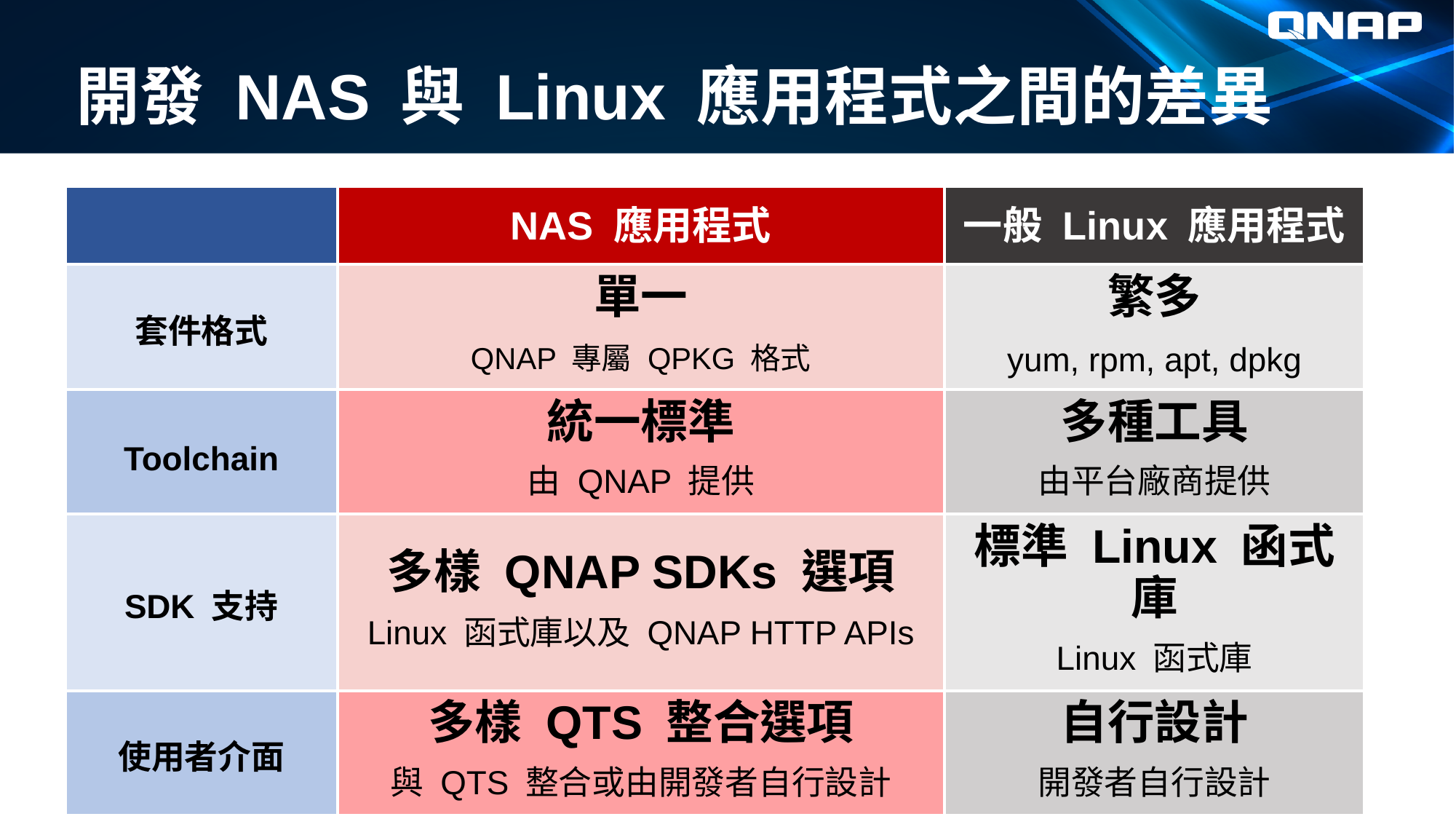

# 開發 NAS 與 Linux 應用程式之間的差異
|  | NAS 應用程式 | 一般 Linux 應用程式 |
| --- | --- | --- |
| 套件格式 | 單一 QNAP 專屬 QPKG 格式 | 繁多 yum, rpm, apt, dpkg |
| Toolchain | 統一標準 由 QNAP 提供 | 多種工具 由平台廠商提供 |
| SDK 支持 | 多樣 QNAP SDKs 選項 Linux 函式庫以及 QNAP HTTP APIs | 標準 Linux 函式庫 Linux 函式庫 |
| 使用者介面 | 多樣 QTS 整合選項 與 QTS 整合或由開發者自行設計 | 自行設計 開發者自行設計 |